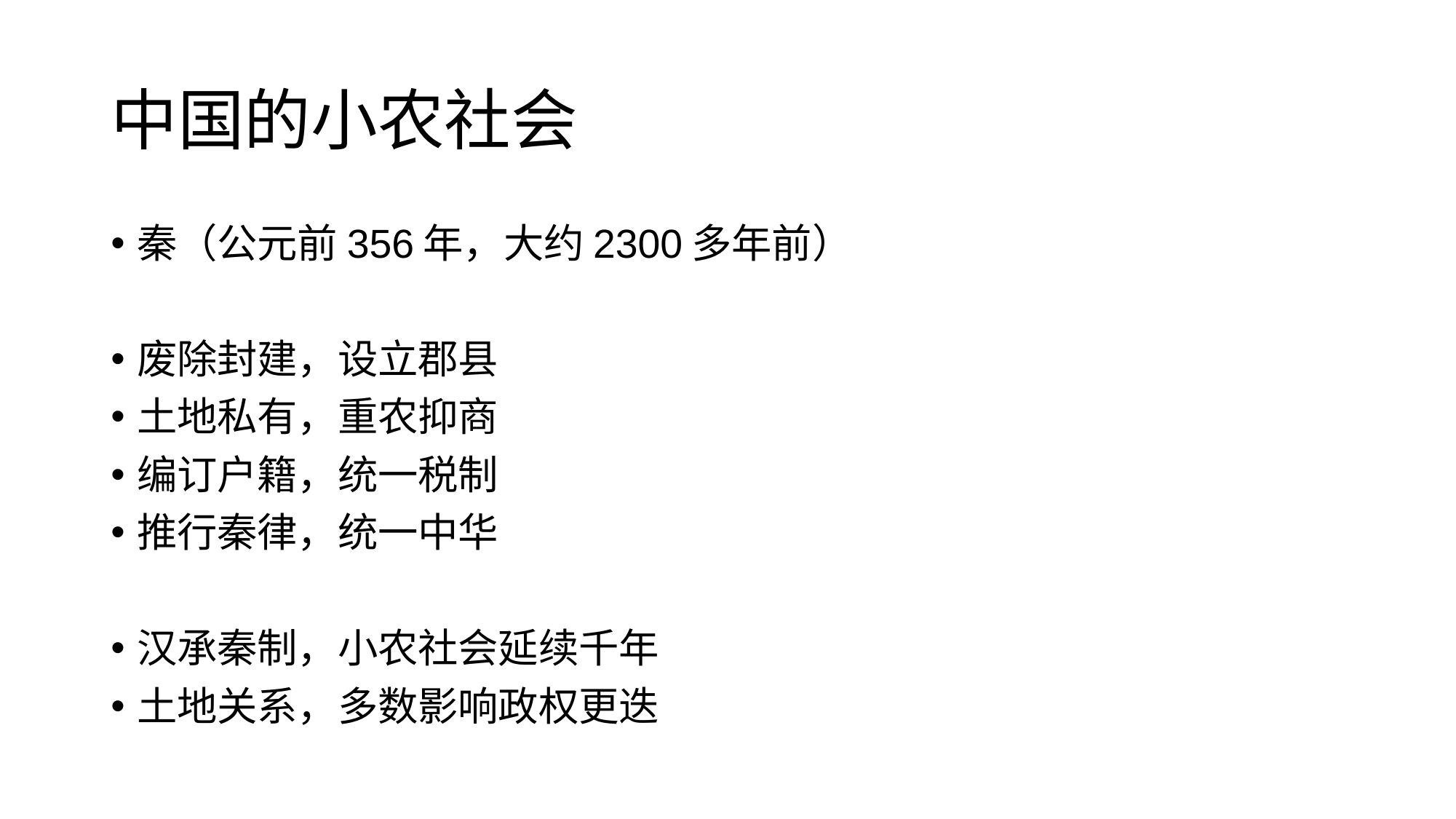

# 中国的小农社会
秦（公元前356年，大约2300多年前）

废除封建，设立郡县
土地私有，重农抑商
编订户籍，统一税制
推行秦律，统一中华

汉承秦制，小农社会延续千年
土地关系，多数影响政权更迭